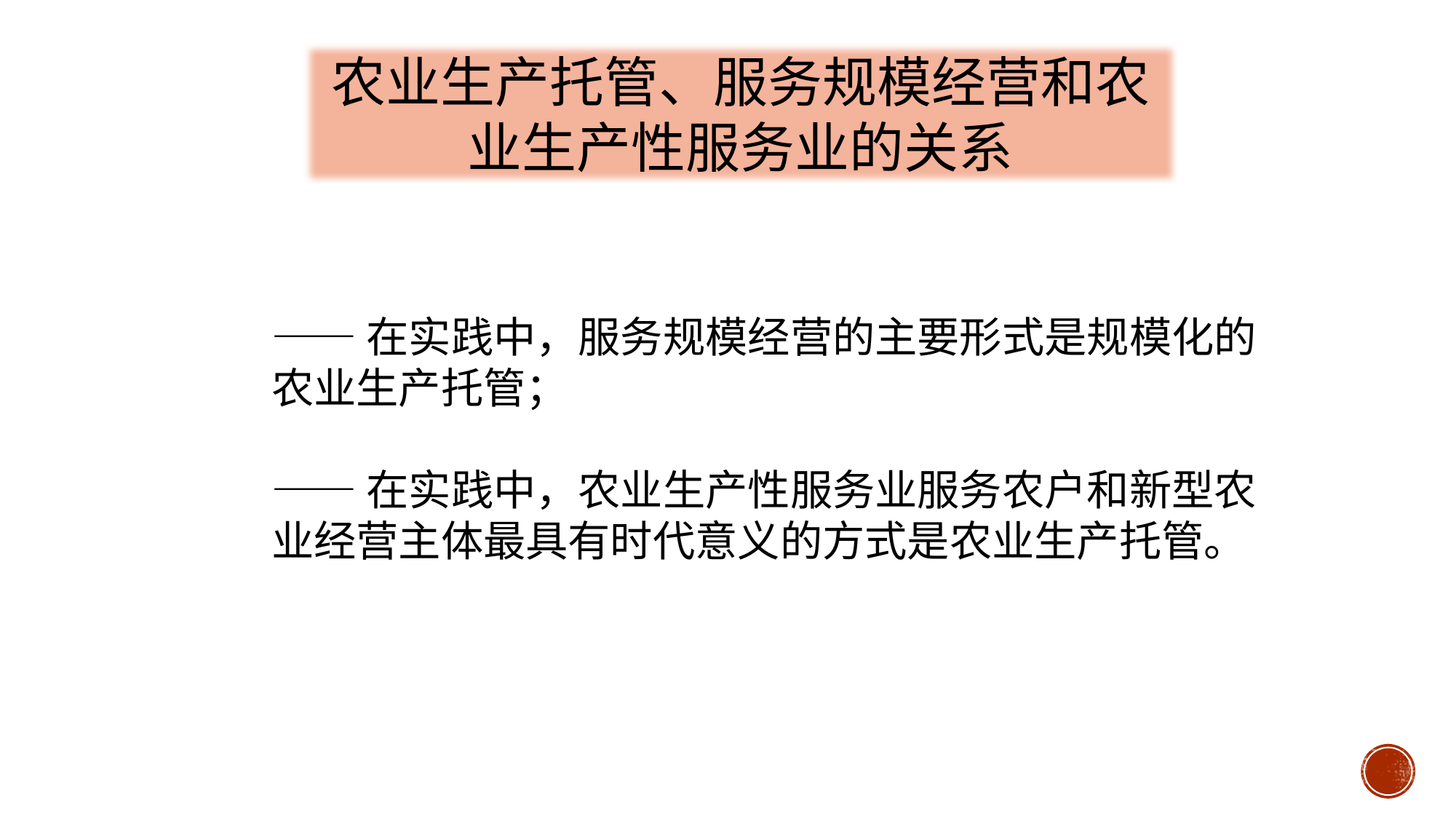

农业生产托管、服务规模经营和农业生产性服务业的关系
——在实践中，服务规模经营的主要形式是规模化的农业生产托管；

——在实践中，农业生产性服务业服务农户和新型农业经营主体最具有时代意义的方式是农业生产托管。